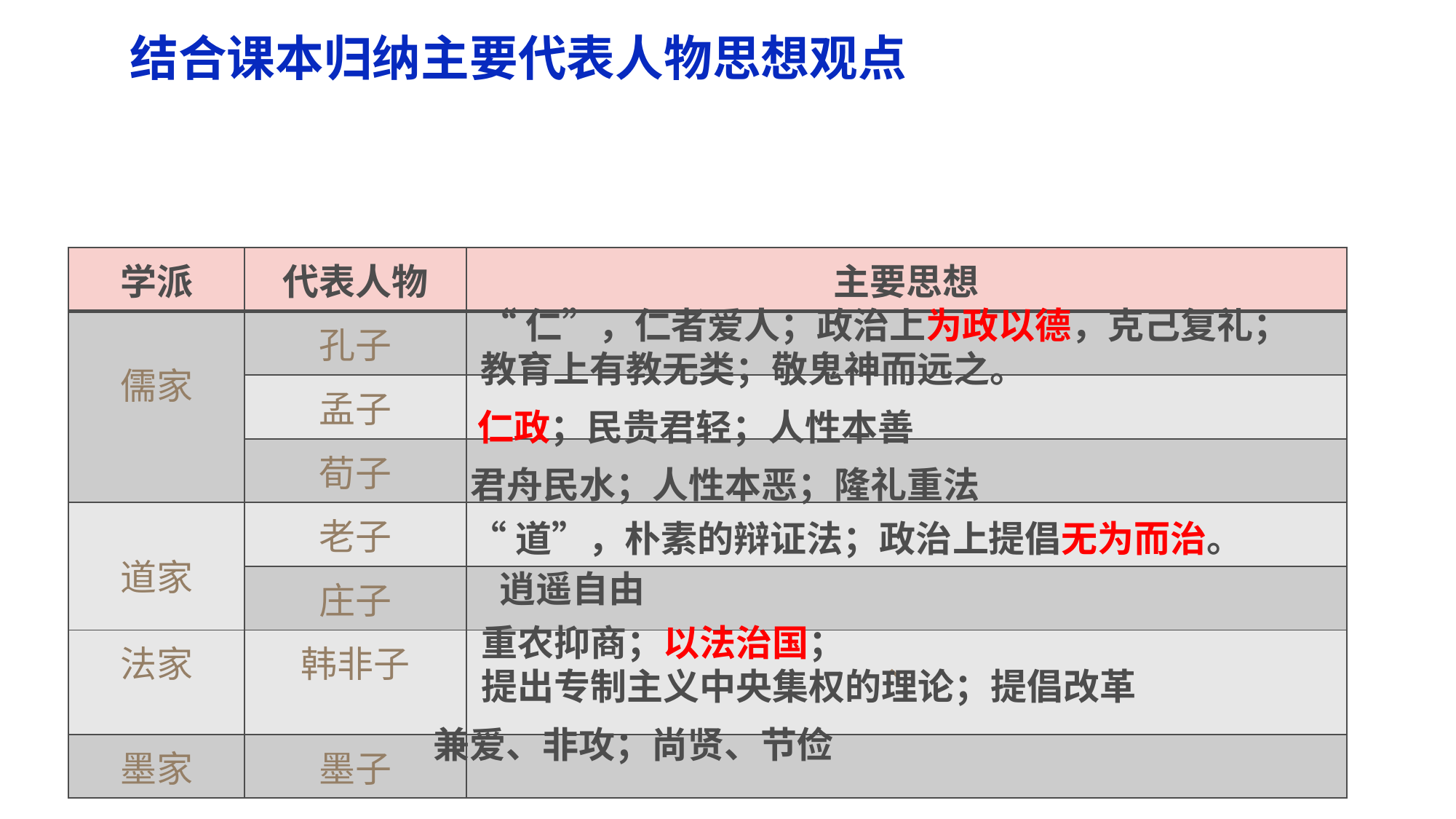

结合课本归纳主要代表人物思想观点
| 学派 | 代表人物 | 主要思想 |
| --- | --- | --- |
| 儒家 | 孔子 |  |
|  | 孟子 |  |
|  | 荀子 |  |
| 道家 | 老子 |  |
|  | 庄子 |  |
| 法家 | 韩非子 | 、 |
| 墨家 | 墨子 |  |
“仁”，仁者爱人；政治上为政以德，克己复礼；教育上有教无类；敬鬼神而远之。
仁政；民贵君轻；人性本善
君舟民水；人性本恶；隆礼重法
“道”，朴素的辩证法；政治上提倡无为而治。
逍遥自由
重农抑商；以法治国；
提出专制主义中央集权的理论；提倡改革
兼爱、非攻；尚贤、节俭